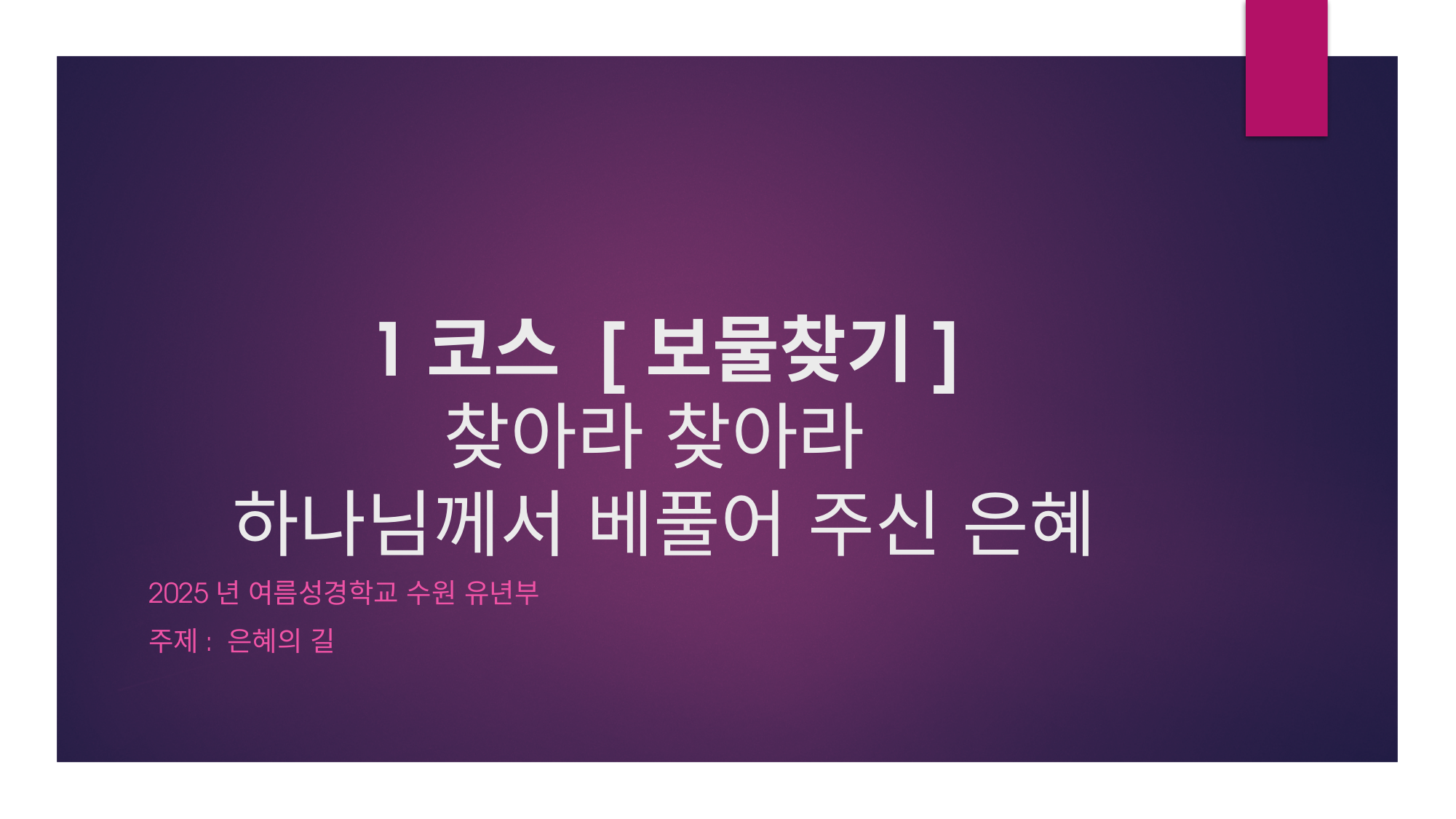

# 1코스 [보물찾기] 찾아라 찾아라 하나님께서 베풀어 주신 은혜
2025년 여름성경학교 수원 유년부
주제: 은혜의 길